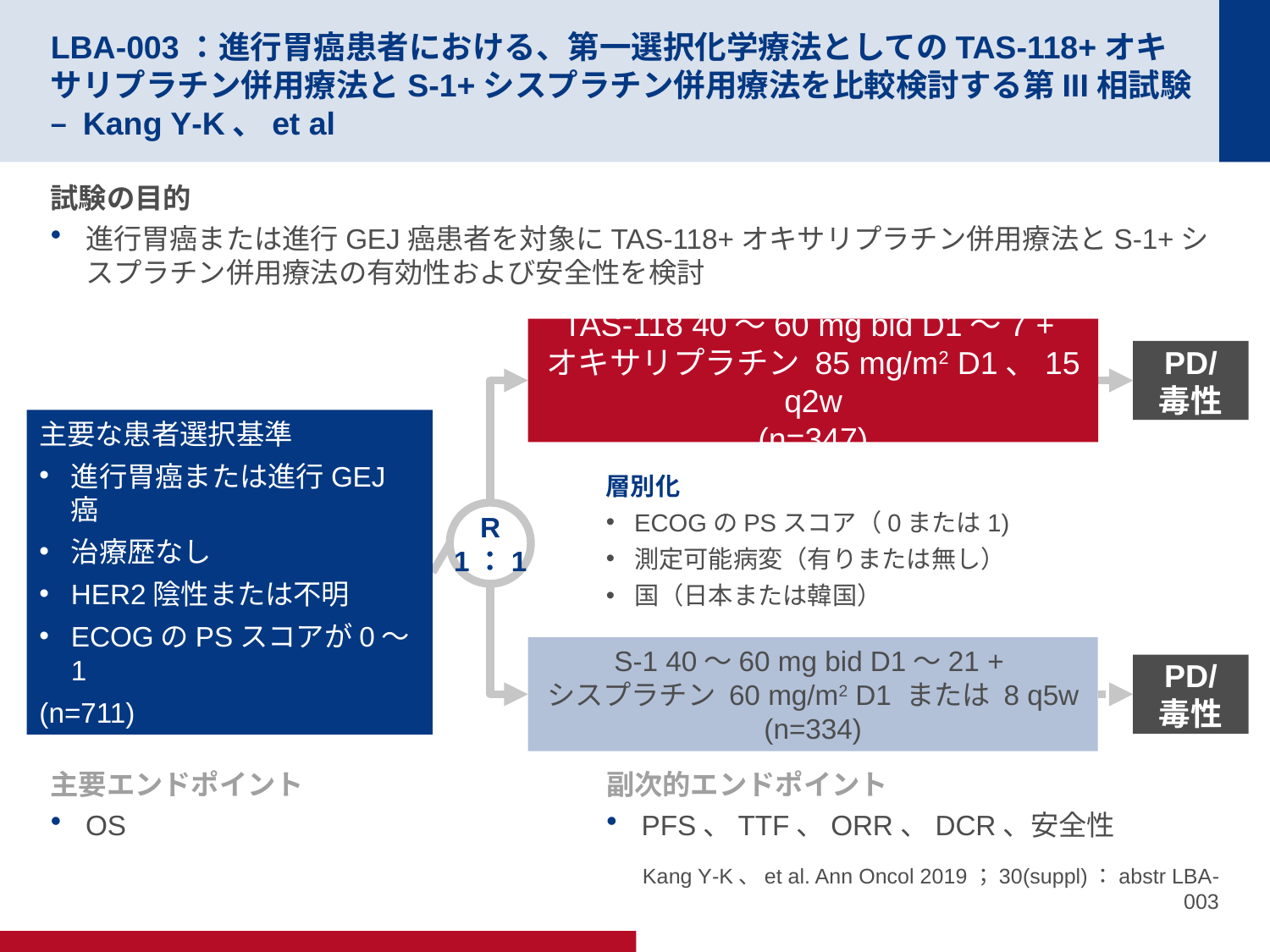

# LBA-003：進行胃癌患者における、第一選択化学療法としてのTAS-118+オキサリプラチン併用療法とS-1+シスプラチン併用療法を比較検討する第III相試験 – Kang Y-K、et al
試験の目的
進行胃癌または進行GEJ癌患者を対象にTAS-118+オキサリプラチン併用療法とS-1+シスプラチン併用療法の有効性および安全性を検討
TAS-118 40～60 mg bid D1～7 +
オキサリプラチン 85 mg/m2 D1、15 q2w
(n=347)
PD/
毒性
主要な患者選択基準
進行胃癌または進行GEJ癌
治療歴なし
HER2陰性または不明
ECOGのPSスコアが0～1
(n=711)
層別化
ECOGのPSスコア（0または1)
測定可能病変（有りまたは無し）
国（日本または韓国）
R
1：1
S-1 40～60 mg bid D1～21 +
シスプラチン 60 mg/m2 D1 または 8 q5w
(n=334)
PD/
毒性
主要エンドポイント
OS

副次的エンドポイント
PFS、TTF、ORR、DCR、安全性
Kang Y-K、et al. Ann Oncol 2019；30(suppl)：abstr LBA-003